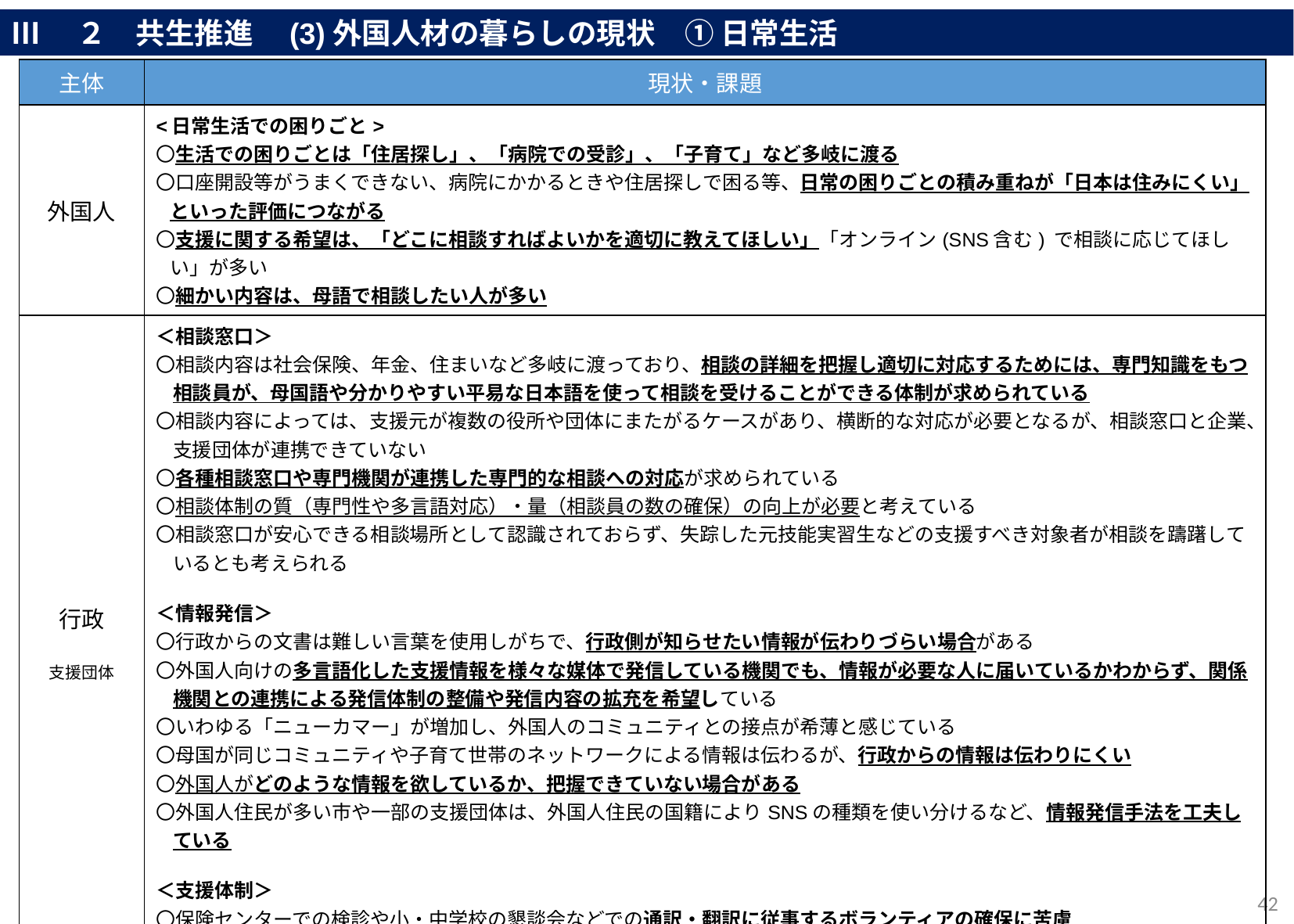

Ⅲ　２　共生推進　(3)外国人材の暮らしの現状　① 日常生活
| 主体 | 現状・課題 |
| --- | --- |
| 外国人 | <日常生活での困りごと> 〇生活での困りごとは「住居探し」、「病院での受診」、「子育て」など多岐に渡る 〇口座開設等がうまくできない、病院にかかるときや住居探しで困る等、日常の困りごとの積み重ねが「日本は住みにくい」といった評価につながる 〇支援に関する希望は、「どこに相談すればよいかを適切に教えてほしい」「オンライン(SNS含む) で相談に応じてほしい」が多い 〇細かい内容は、母語で相談したい人が多い |
| 行政 支援団体 | ＜相談窓口＞ 〇相談内容は社会保険、年金、住まいなど多岐に渡っており、相談の詳細を把握し適切に対応するためには、専門知識をもつ相談員が、母国語や分かりやすい平易な日本語を使って相談を受けることができる体制が求められている 〇相談内容によっては、支援元が複数の役所や団体にまたがるケースがあり、横断的な対応が必要となるが、相談窓口と企業、支援団体が連携できていない 〇各種相談窓口や専門機関が連携した専門的な相談への対応が求められている 〇相談体制の質（専門性や多言語対応）・量（相談員の数の確保）の向上が必要と考えている 〇相談窓口が安心できる相談場所として認識されておらず、失踪した元技能実習生などの支援すべき対象者が相談を躊躇しているとも考えられる ＜情報発信＞ 〇行政からの文書は難しい言葉を使用しがちで、行政側が知らせたい情報が伝わりづらい場合がある 〇外国人向けの多言語化した支援情報を様々な媒体で発信している機関でも、情報が必要な人に届いているかわからず、関係機関との連携による発信体制の整備や発信内容の拡充を希望している 〇いわゆる「ニューカマー」が増加し、外国人のコミュニティとの接点が希薄と感じている 〇母国が同じコミュニティや子育て世帯のネットワークによる情報は伝わるが、行政からの情報は伝わりにくい 〇外国人がどのような情報を欲しているか、把握できていない場合がある 〇外国人住民が多い市や一部の支援団体は、外国人住民の国籍によりSNSの種類を使い分けるなど、情報発信手法を工夫している ＜支援体制＞ 〇保険センターでの検診や小・中学校の懇談会などでの通訳・翻訳に従事するボランティアの確保に苦慮 〇支援対象者との信頼関係を重視してボランティア募集時に最低２年間等の要件を設けているため、ボランティアの確保が課題 |
| 社会 | ＜外国人の地域参画＞ 〇外国人が日本語を学んでいないと、職場以外でのコミュニケーションが取れず、地域の活動に参加していくことが難しい。外国人だけでなく、地域の日本人住民等の外国人材を受け入れる側がどう対応するかも重要。 |
42